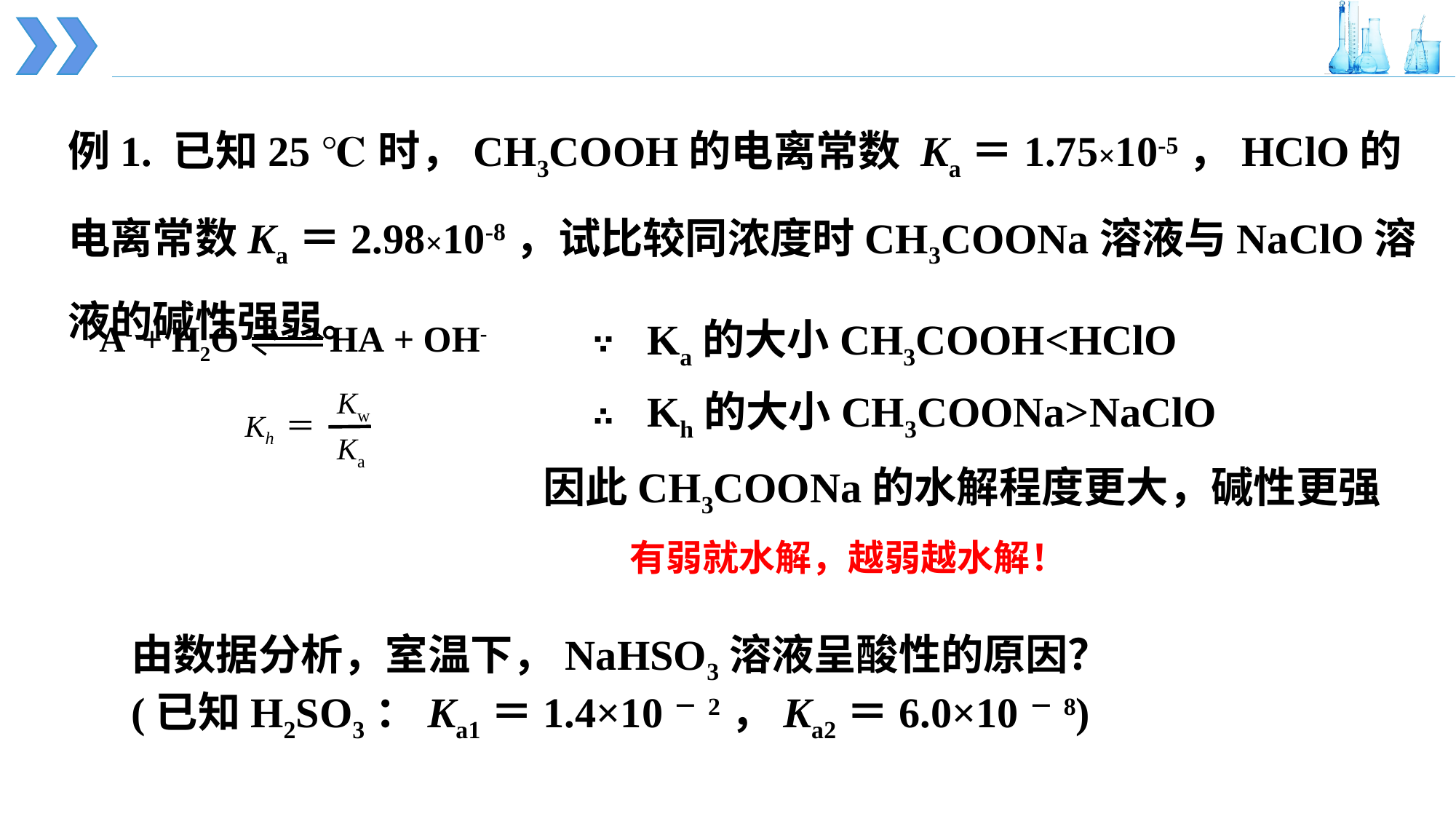

例1. 已知25 ℃时，CH3COOH的电离常数 Ka＝1.75×10-5，HClO的电离常数Ka＝2.98×10-8，试比较同浓度时CH3COONa溶液与NaClO溶液的碱性强弱。
∵   Ka的大小CH3COOH<HClO
A- + H2O          HA + OH-
Kw
Ka

Kh ＝
∴   Kh的大小CH3COONa>NaClO
因此CH3COONa的水解程度更大，碱性更强
有弱就水解，越弱越水解！
由数据分析，室温下，NaHSO3溶液呈酸性的原因？(已知H2SO3：Ka1＝1.4×10－2，Ka2＝6.0×10－8)